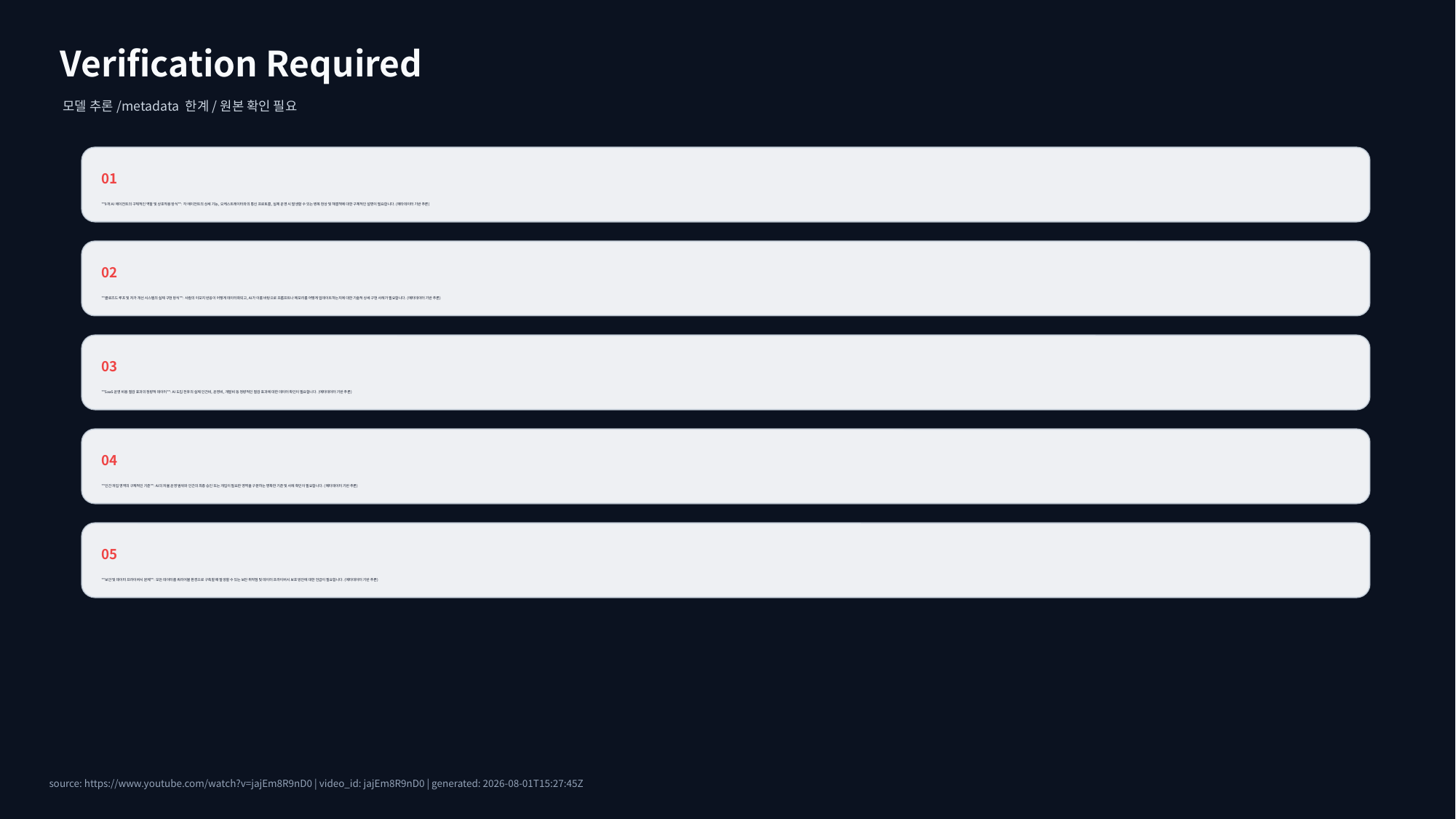

Verification Required
모델 추론/metadata 한계/원본 확인 필요

01
**9개 AI 에이전트의 구체적인 역할 및 상호작용 방식**: 각 에이전트의 상세 기능, 오케스트레이터와의 통신 프로토콜, 실제 운영 시 발생할 수 있는 병목 현상 및 해결책에 대한 구체적인 설명이 필요합니다. (메타데이터 기반 추론)

02
**클로즈드 루프 및 자가 개선 시스템의 실제 구현 방식**: 사람의 이모지 반응이 어떻게 데이터화되고, AI가 이를 바탕으로 프롬프트나 메모리를 어떻게 업데이트하는지에 대한 기술적 상세 구현 사례가 필요합니다. (메타데이터 기반 추론)

03
**SaaS 운영 비용 절감 효과의 정량적 데이터**: AI 도입 전후의 실제 인건비, 운영비, 개발비 등 정량적인 절감 효과에 대한 데이터 확인이 필요합니다. (메타데이터 기반 추론)

04
**인간 개입 영역의 구체적인 기준**: AI의 자율 운영 범위와 인간의 최종 승인 또는 개입이 필요한 영역을 구분하는 명확한 기준 및 사례 확인이 필요합니다. (메타데이터 기반 추론)

05
**보안 및 데이터 프라이버시 문제**: 모든 데이터를 쿼리어블 환경으로 구축할 때 발생할 수 있는 보안 취약점 및 데이터 프라이버시 보호 방안에 대한 언급이 필요합니다. (메타데이터 기반 추론)
source: https://www.youtube.com/watch?v=jajEm8R9nD0 | video_id: jajEm8R9nD0 | generated: 2026-08-01T15:27:45Z